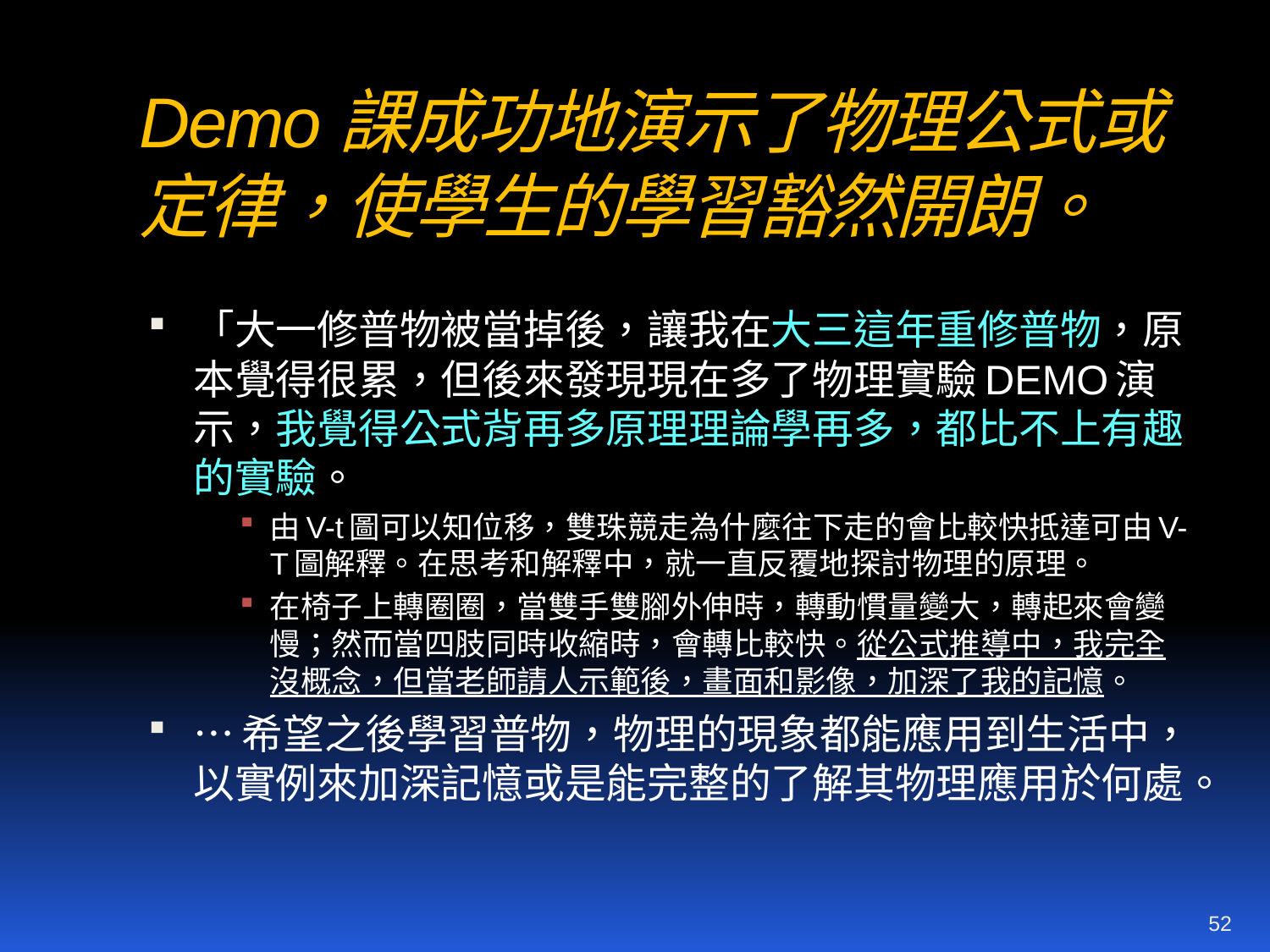

# Demo課成功地演示了物理公式或定律，使學生的學習豁然開朗。
「大一修普物被當掉後，讓我在大三這年重修普物，原本覺得很累，但後來發現現在多了物理實驗DEMO演示，我覺得公式背再多原理理論學再多，都比不上有趣的實驗。
由V-t圖可以知位移，雙珠競走為什麼往下走的會比較快抵達可由V-T圖解釋。在思考和解釋中，就一直反覆地探討物理的原理。
在椅子上轉圈圈，當雙手雙腳外伸時，轉動慣量變大，轉起來會變慢；然而當四肢同時收縮時，會轉比較快。從公式推導中，我完全沒概念，但當老師請人示範後，畫面和影像，加深了我的記憶。
…希望之後學習普物，物理的現象都能應用到生活中，以實例來加深記憶或是能完整的了解其物理應用於何處。

52